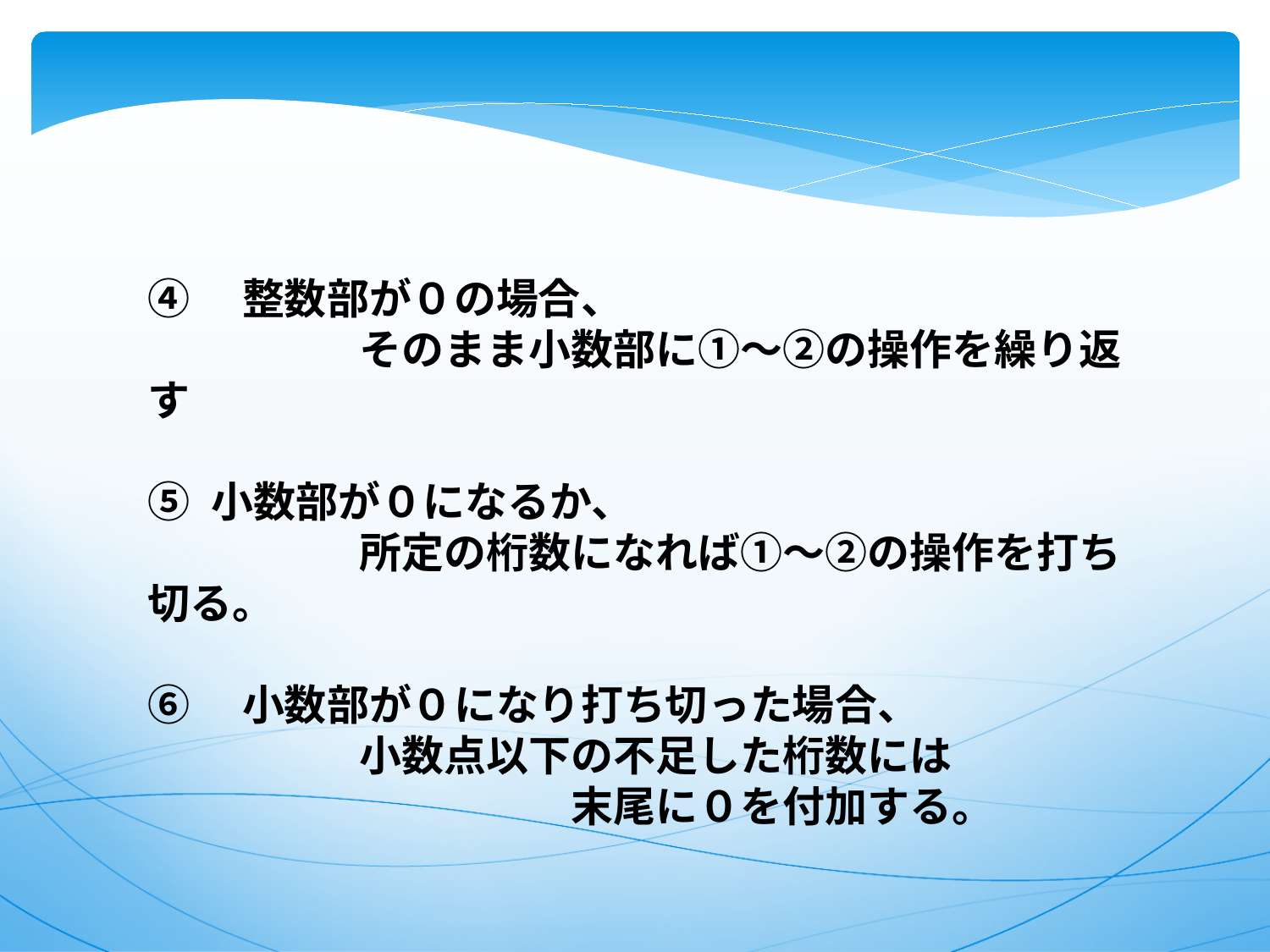

④　整数部が０の場合、
　　　　　そのまま小数部に①～②の操作を繰り返す

小数部が０になるか、
　　　　　所定の桁数になれば①～②の操作を打ち切る。

⑥　小数部が０になり打ち切った場合、
　　　　　小数点以下の不足した桁数には
　　　　　　　　　　末尾に０を付加する。